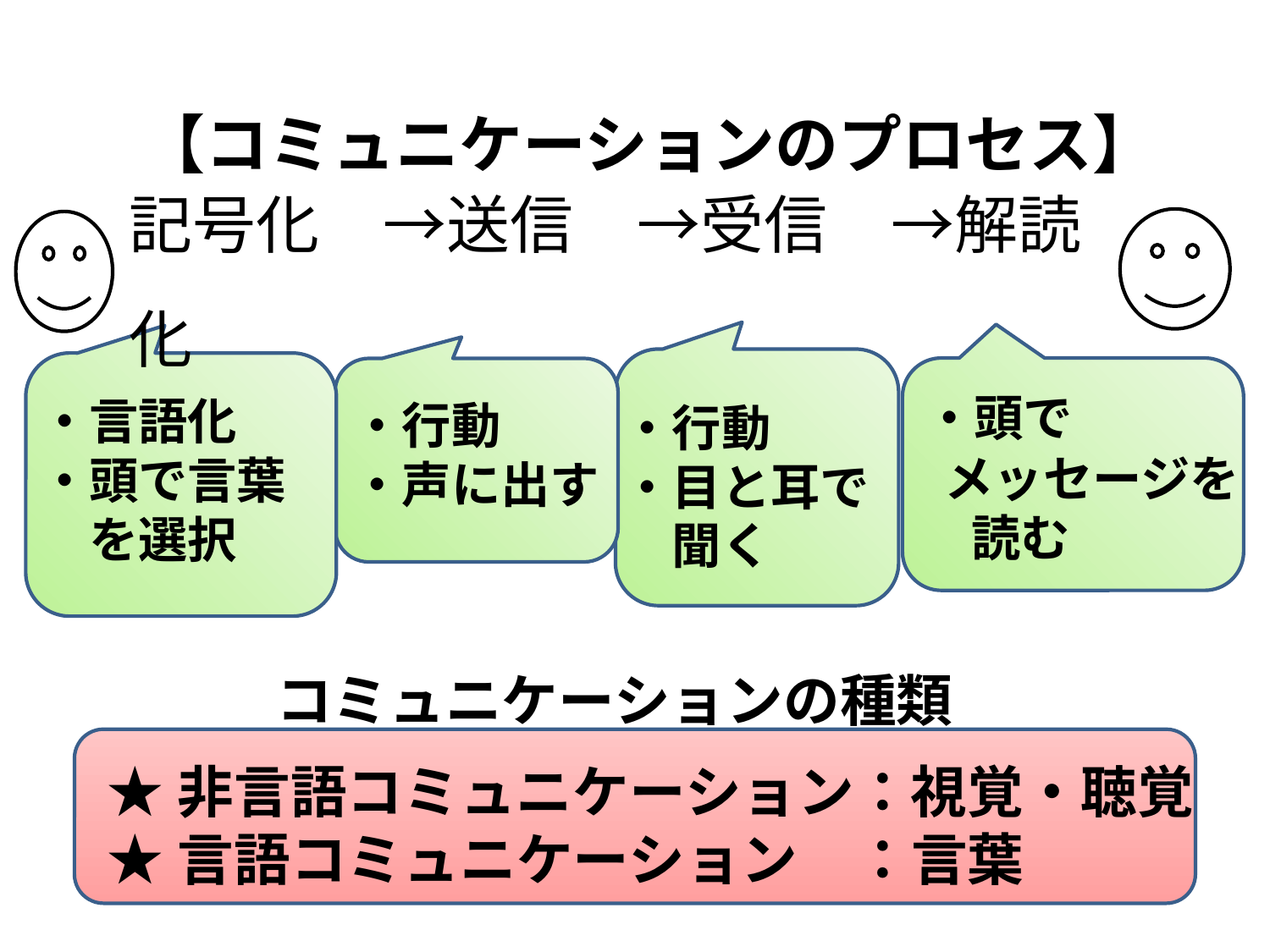

# 【コミュニケーションのプロセス】

記号化　→送信　→受信　→解読化

   ・頭で
　  メッセージを
　　読む
・言語化
・頭で言葉
　を選択

・行動
・声に出す
・行動
・目と耳で
　聞く
コミュニケーションの種類

★非言語コミュニケーション：視覚・聴覚
★言語コミュニケーション　：言葉